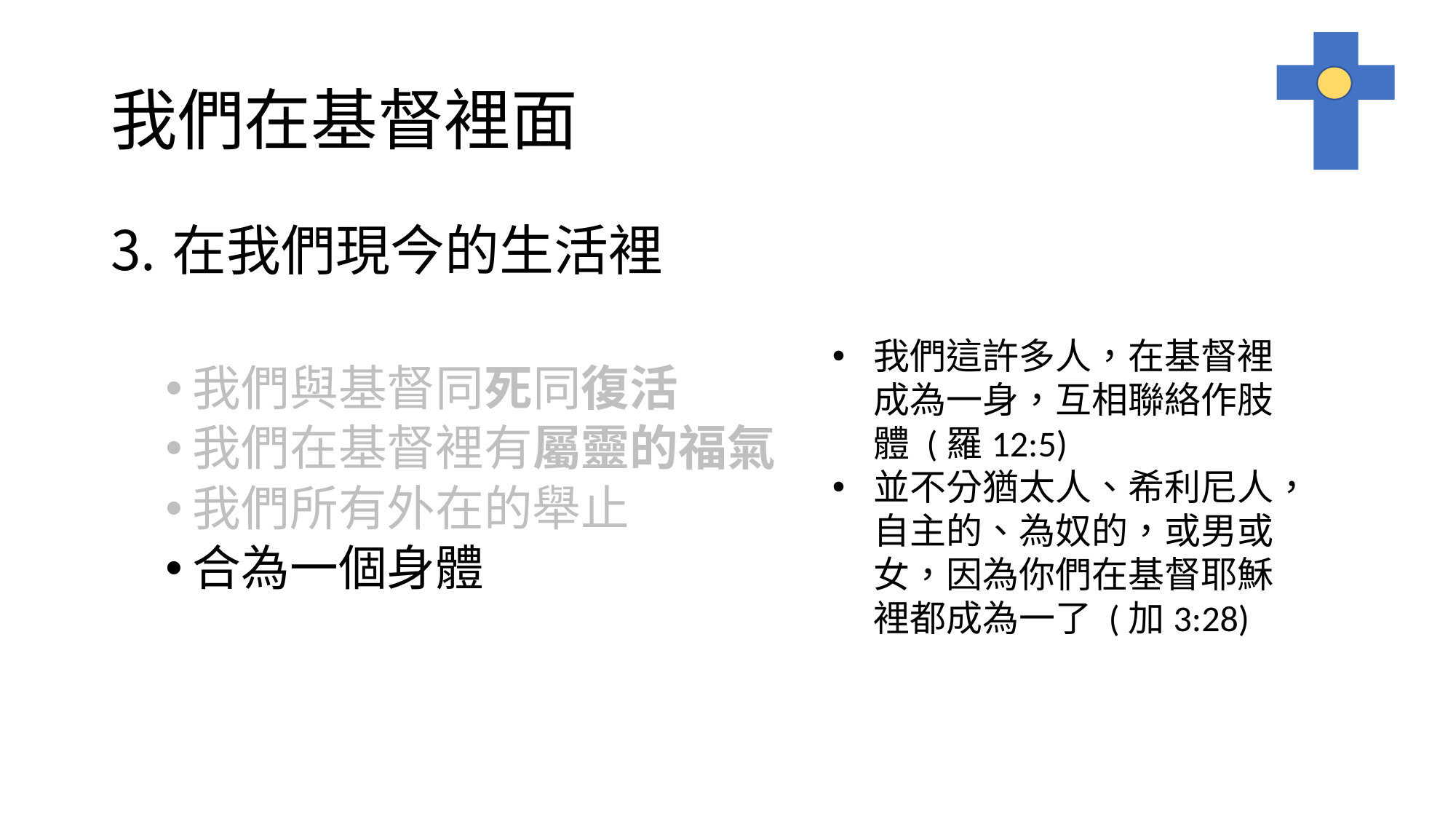

# 我們在基督裡面
在我們現今的生活裡

我們與基督同死同復活
我們在基督裡有屬靈的福氣
我們所有外在的舉止
合為一個身體

我們這許多人，在基督裡成為一身，互相聯絡作肢體 (羅12:5)
並不分猶太人、希利尼人，自主的、為奴的，或男或女，因為你們在基督耶穌裡都成為一了 (加3:28)